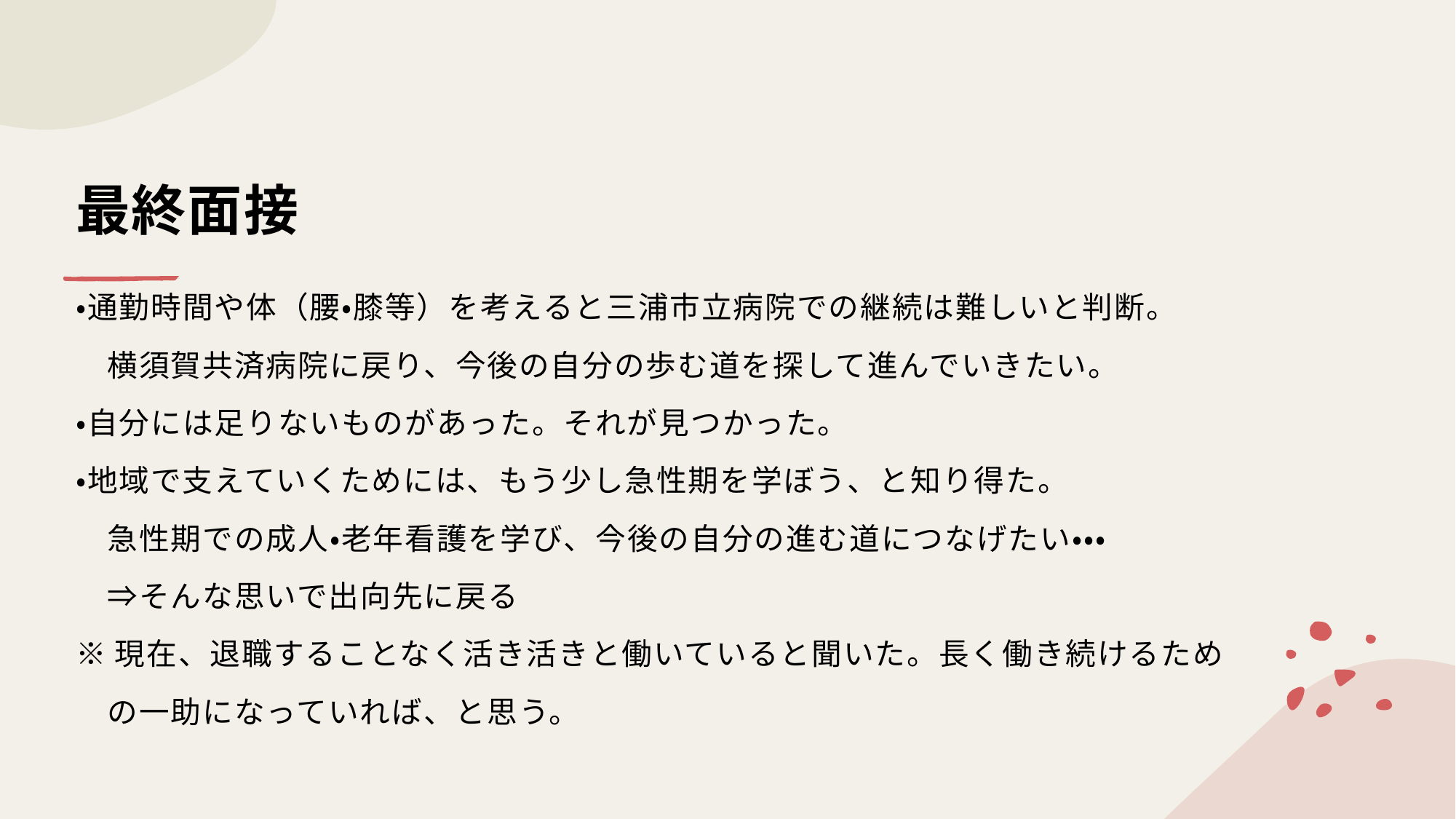

# 最終面接
・通勤時間や体（腰・膝等）を考えると三浦市立病院での継続は難しいと判断。
　横須賀共済病院に戻り、今後の自分の歩む道を探して進んでいきたい。
・自分には足りないものがあった。それが見つかった。
・地域で支えていくためには、もう少し急性期を学ぼう、と知り得た。
　急性期での成人・老年看護を学び、今後の自分の進む道につなげたい・・・
　⇒そんな思いで出向先に戻る
※現在、退職することなく活き活きと働いていると聞いた。長く働き続けるため
　の一助になっていれば、と思う。